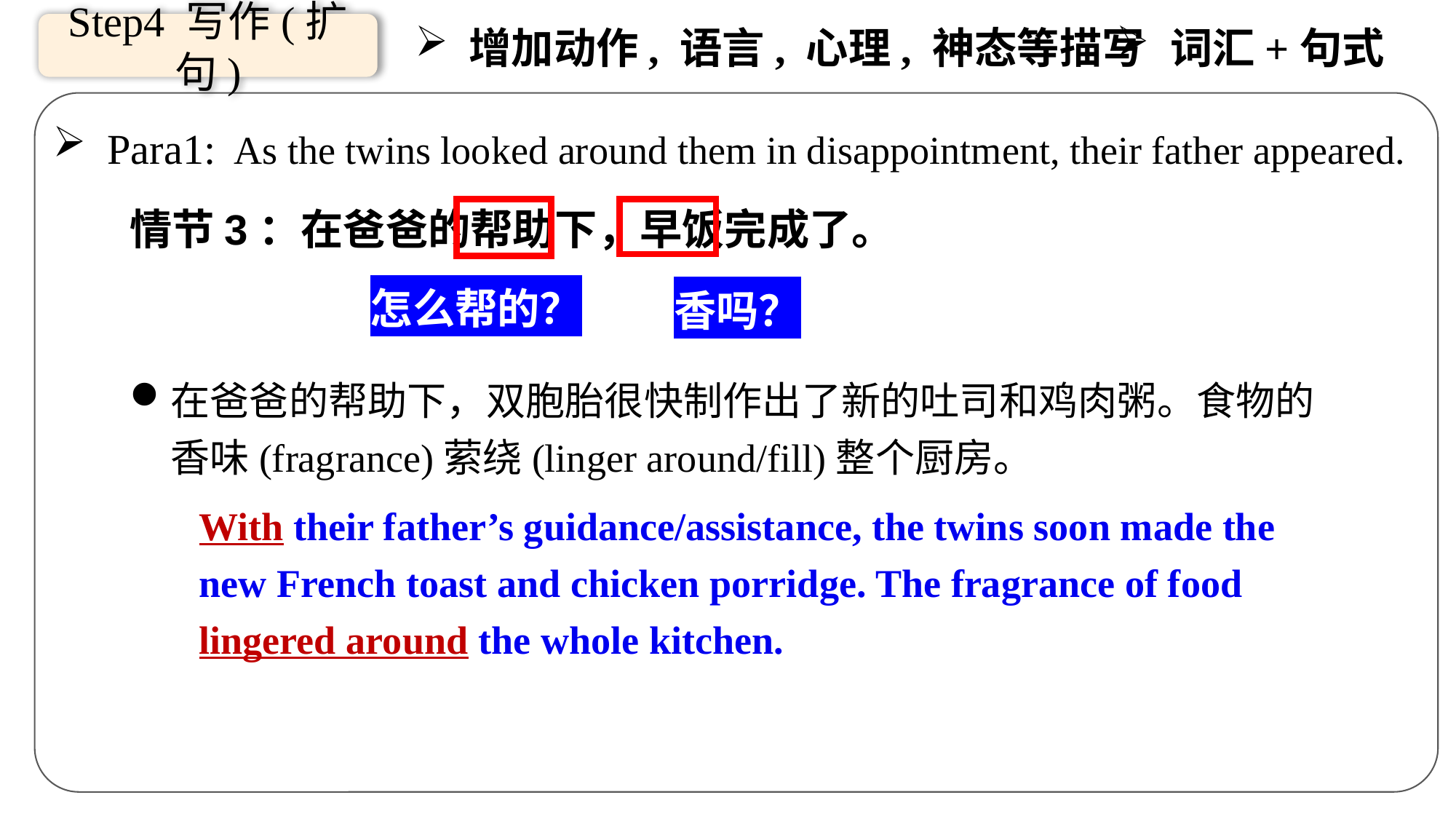

Step4 写作(扩句)
 增加动作, 语言, 心理, 神态等描写
 词汇+句式

Para1:  As the twins looked around them in disappointment, their father appeared.
情节3：在爸爸的帮助下，早饭完成了。

怎么帮的？
香吗？
在爸爸的帮助下，双胞胎很快制作出了新的吐司和鸡肉粥。食物的香味(fragrance)萦绕(linger around/fill)整个厨房。
With their father’s guidance/assistance, the twins soon made the new French toast and chicken porridge. The fragrance of food lingered around the whole kitchen.